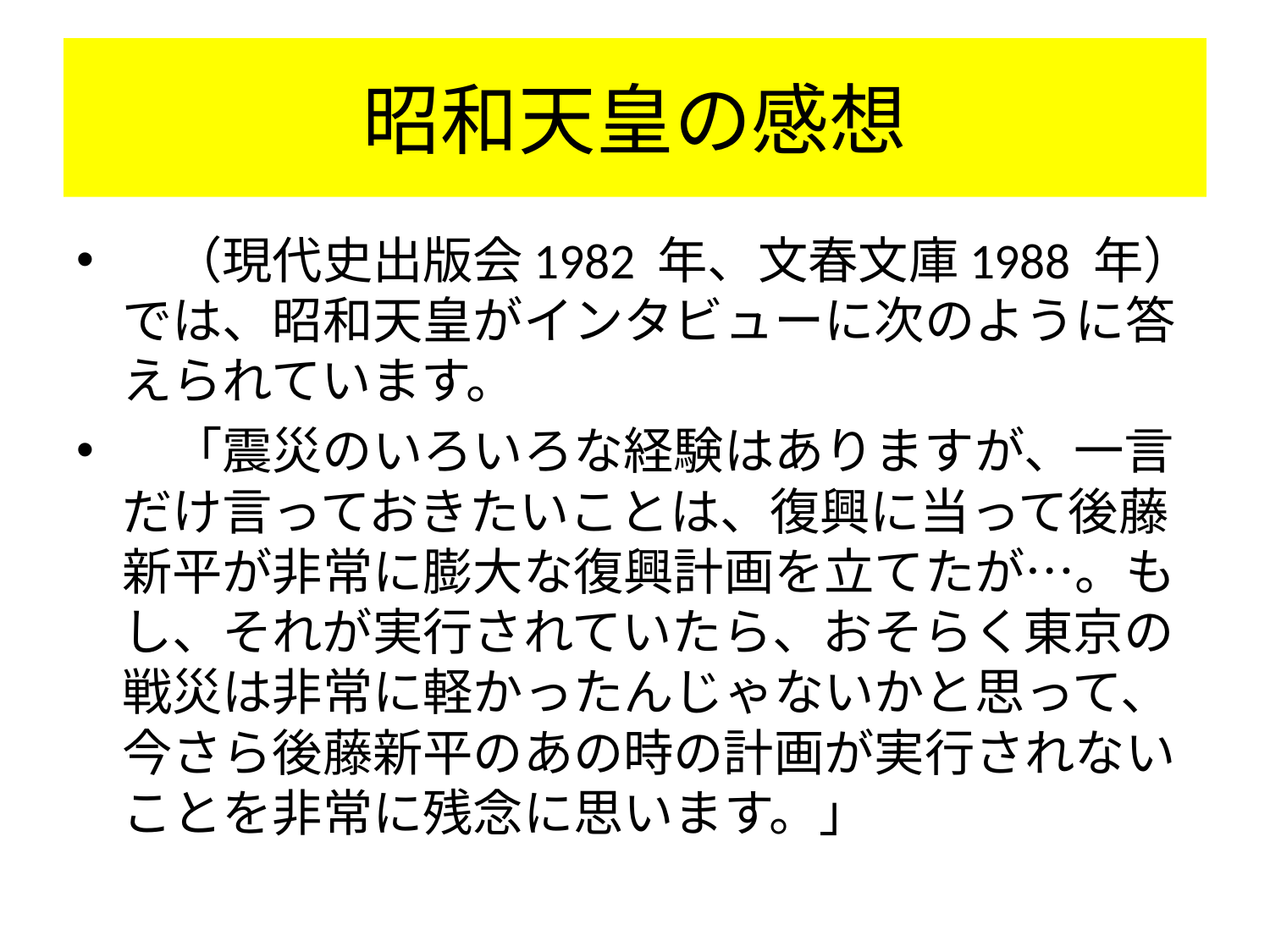

# 昭和天皇の感想
　（現代史出版会1982 年、文春文庫1988 年）では、昭和天皇がインタビューに次のように答えられています。
　「震災のいろいろな経験はありますが、一言だけ言っておきたいことは、復興に当って後藤新平が非常に膨大な復興計画を立てたが…。もし、それが実行されていたら、おそらく東京の戦災は非常に軽かったんじゃないかと思って、今さら後藤新平のあの時の計画が実行されないことを非常に残念に思います。」